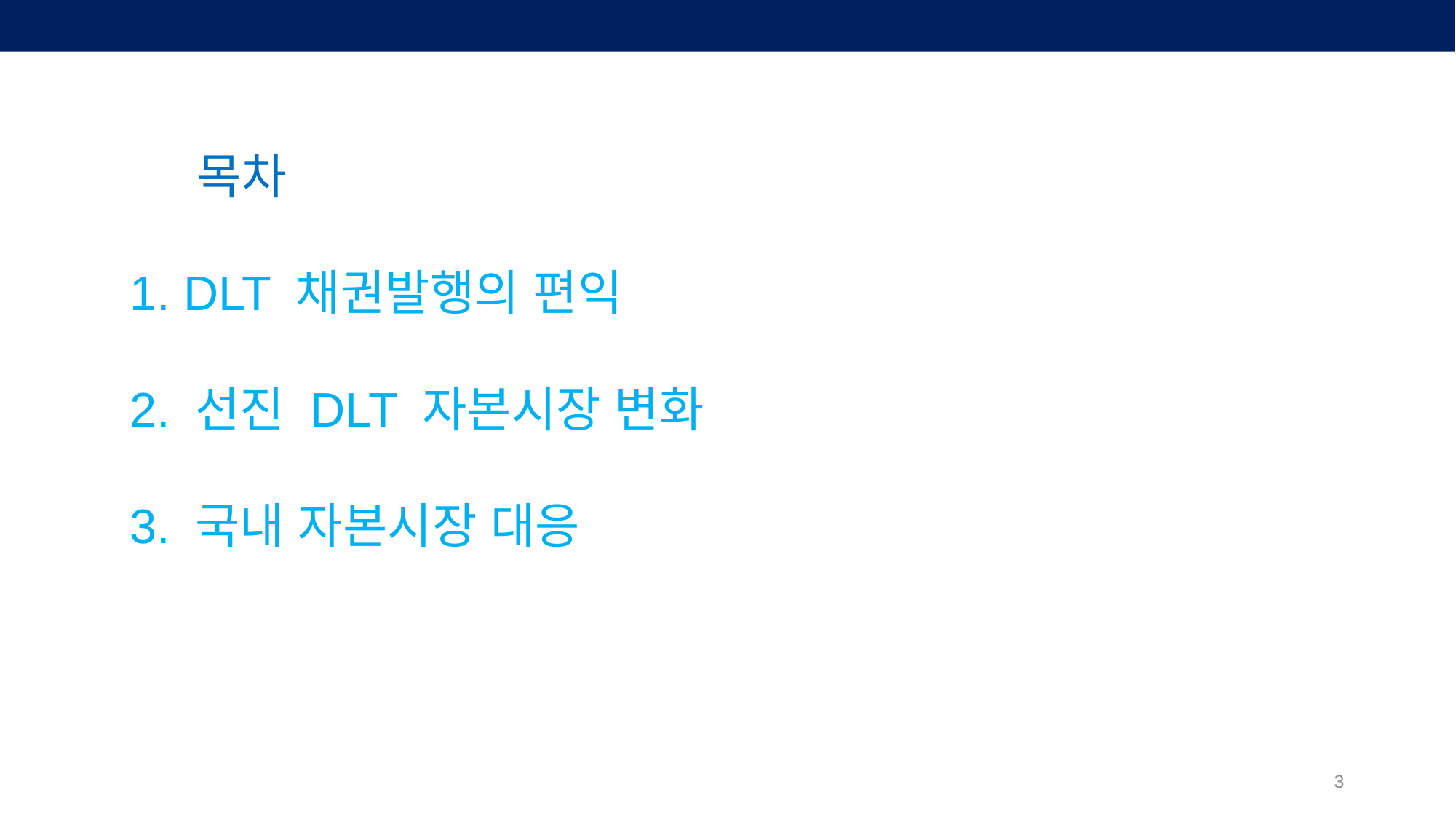

목차

     1. DLT 채권발행의 편익

     2. 선진 DLT 자본시장 변화

     3. 국내 자본시장 대응

3